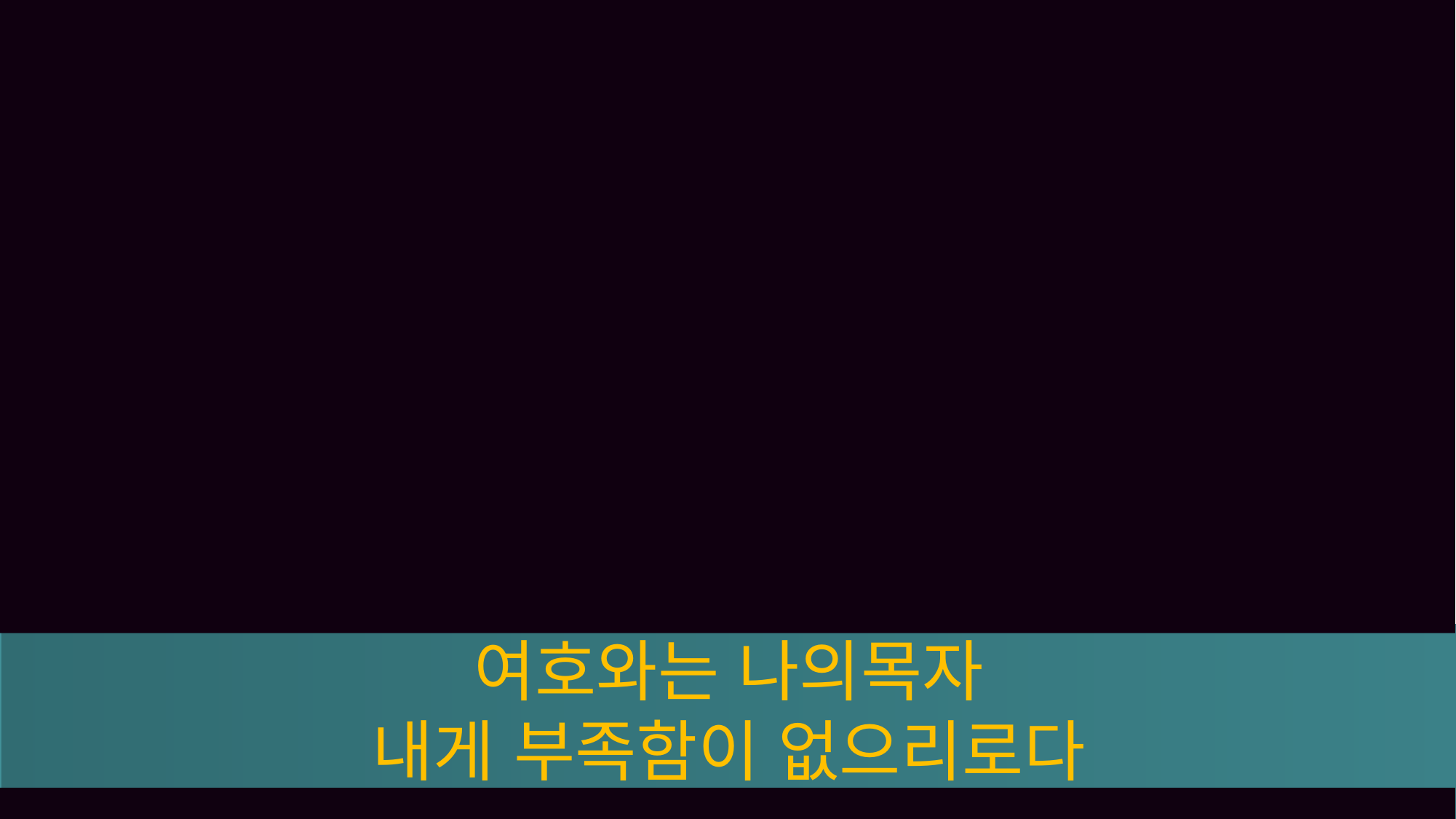

여호와는 나의목자
내게 부족함이 없으리로다
나로 하여금
푸른 초장에 눕게하시며
잔잔한 물가로 잔잔한 물가로
인도하시는도다
여호와는 나의목자
내게 부족함이 없으리로다
나로 하여금
푸른 초장에 눕게 하시며
잔잔한 물가로 잔잔한 물가로
인도하시는도다
진실로 선함과 인자하심이
나의 사는 날 나의 사는 날
나의 사는 날까지
나를 따르리니 나를 따르리니
내가 내가 여호와 전에
영원토록 거하리로다
여호와는 나의 목자
                 여호와 나의 목자
내게 부족함이 없으리로다
             부족함 없네
나로 하여금 푸른초장에 눕게하시며
잔잔한 물가로 잔잔한 물가로
인도하시는도다
진실로 선함과 인자하심이
나의 사는 날 나의 사는 날 나의 사는 날까지
내가 내가 여호와 전에
영원토록 거하리로다
아멘 아멘 아멘
아멘~